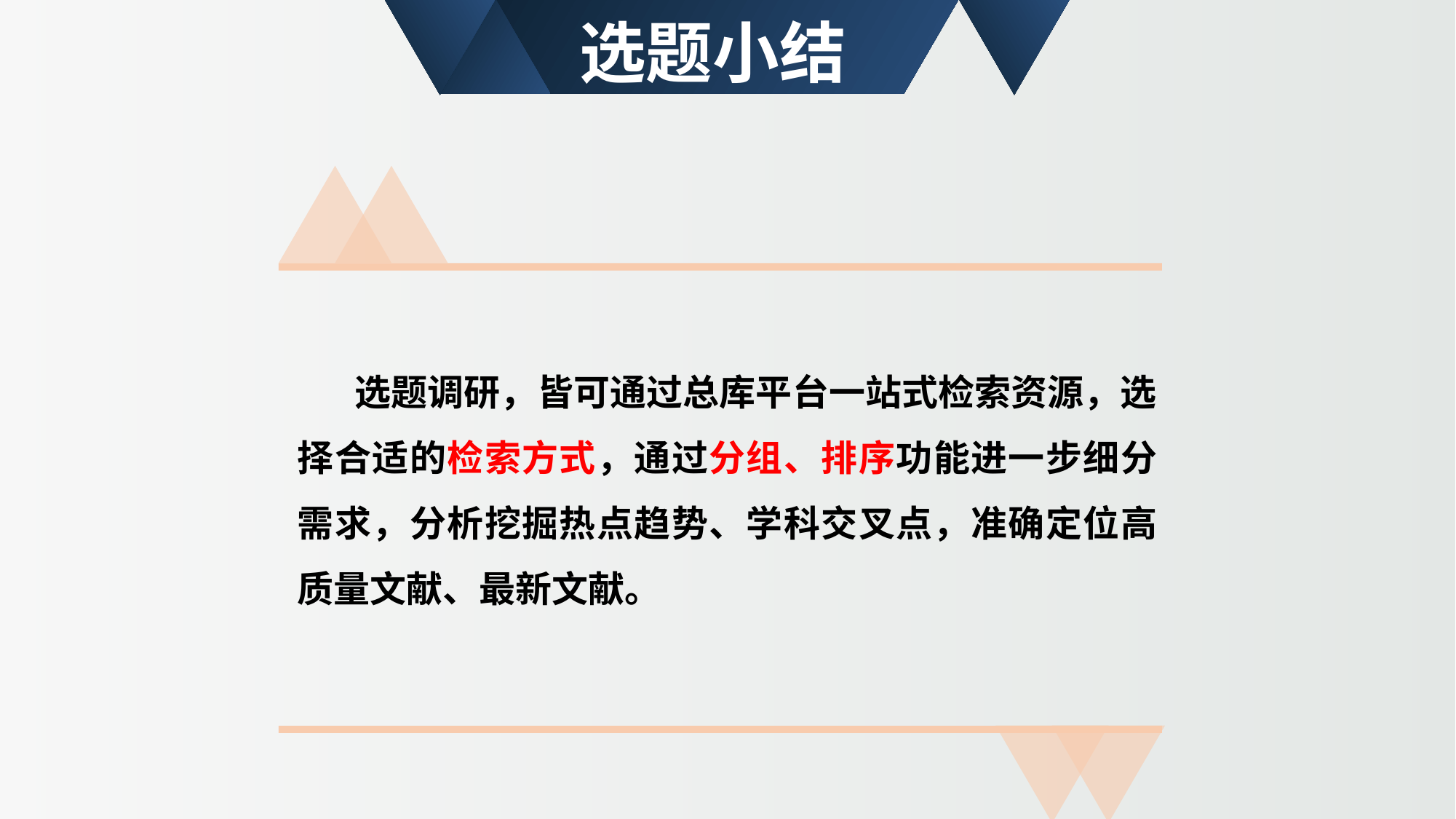

# 选题小结

      选题调研，皆可通过总库平台一站式检索资源，选择合适的检索方式，通过分组、排序功能进一步细分需求，分析挖掘热点趋势、学科交叉点，准确定位高质量文献、最新文献。